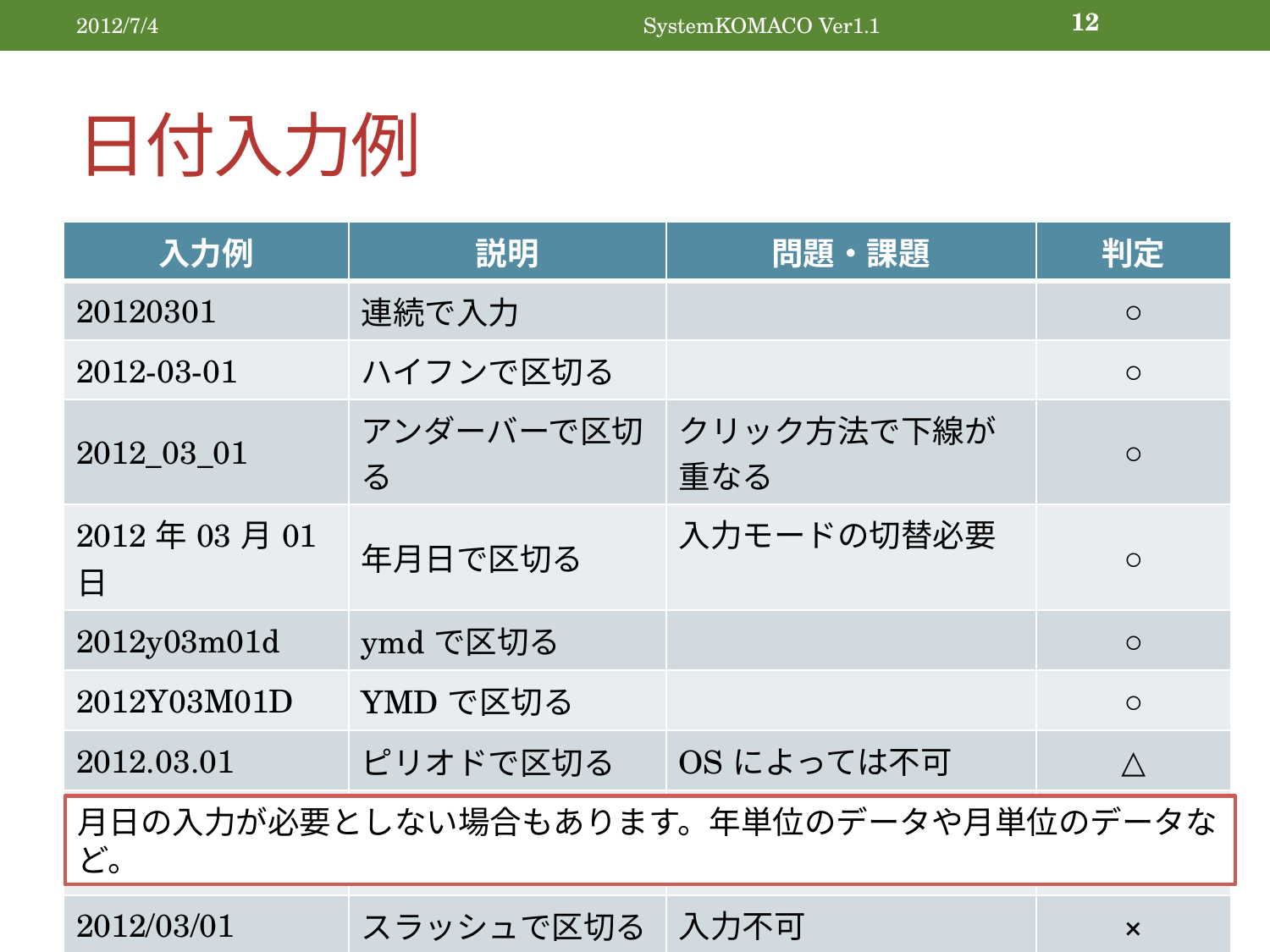

2012/7/4
SystemKOMACO Ver1.1
12
# 日付入力例
| 入力例 | 説明 | 問題・課題 | 判定 |
| --- | --- | --- | --- |
| 20120301 | 連続で入力 |  | ○ |
| 2012-03-01 | ハイフンで区切る |  | ○ |
| 2012\_03\_01 | アンダーバーで区切る | クリック方法で下線が重なる | ○ |
| 2012年03月01日 | 年月日で区切る | 入力モードの切替必要 | ○ |
| 2012y03m01d | ymdで区切る |  | ○ |
| 2012Y03M01D | YMDで区切る |  | ○ |
| 2012.03.01 | ピリオドで区切る | OSによっては不可 | △ |
| 2012 03 01 | 半角スペースで区切る | 視認性が悪い（スペースが見えない） | △ |
| 2012/03/01 | スラッシュで区切る | 入力不可 | × |
月日の入力が必要としない場合もあります。年単位のデータや月単位のデータなど。